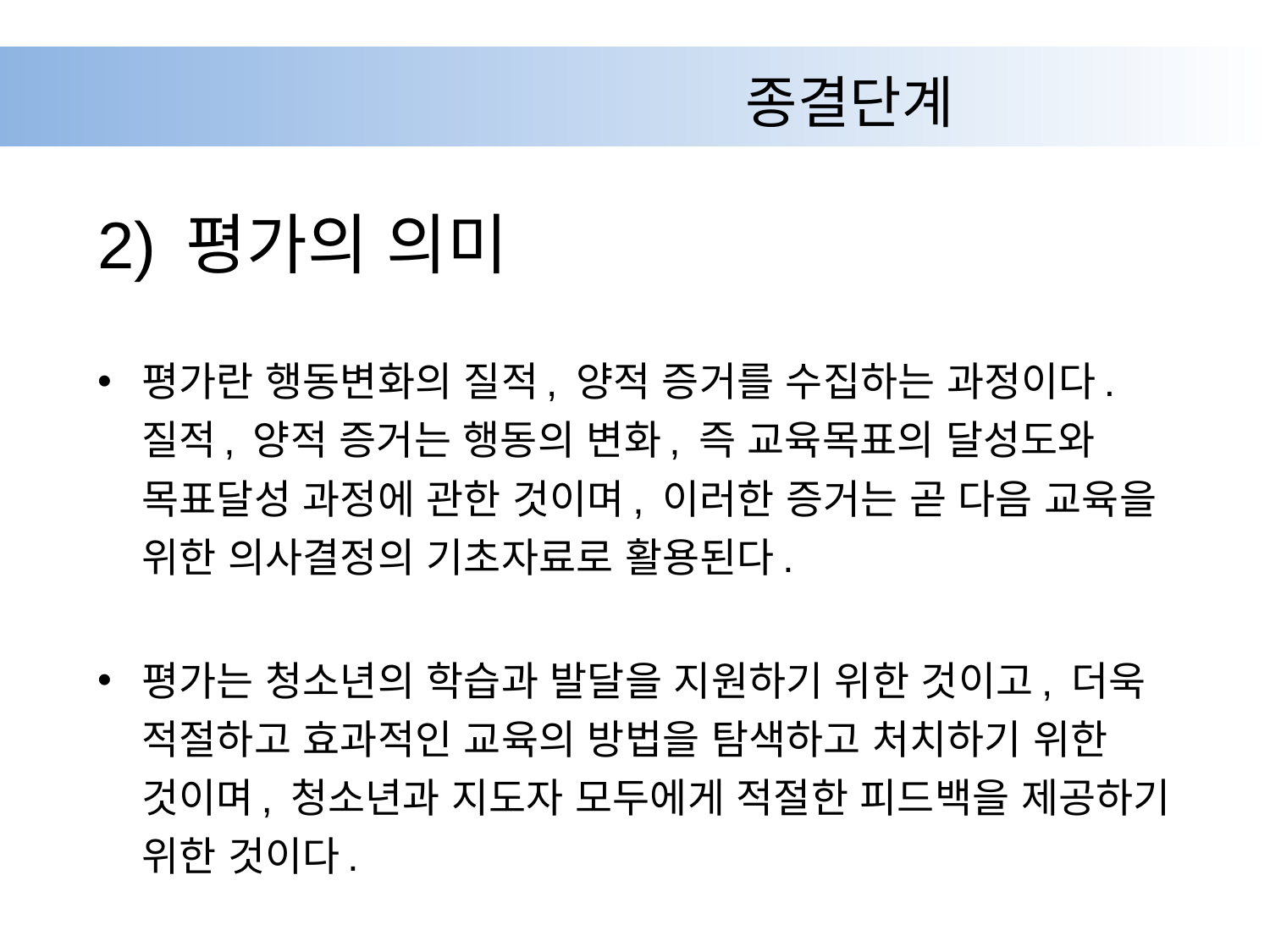

# 종결단계

2) 평가의 의미

평가란 행동변화의 질적, 양적 증거를 수집하는 과정이다. 질적, 양적 증거는 행동의 변화, 즉 교육목표의 달성도와 목표달성 과정에 관한 것이며, 이러한 증거는 곧 다음 교육을 위한 의사결정의 기초자료로 활용된다.

평가는 청소년의 학습과 발달을 지원하기 위한 것이고, 더욱 적절하고 효과적인 교육의 방법을 탐색하고 처치하기 위한 것이며, 청소년과 지도자 모두에게 적절한 피드백을 제공하기 위한 것이다.